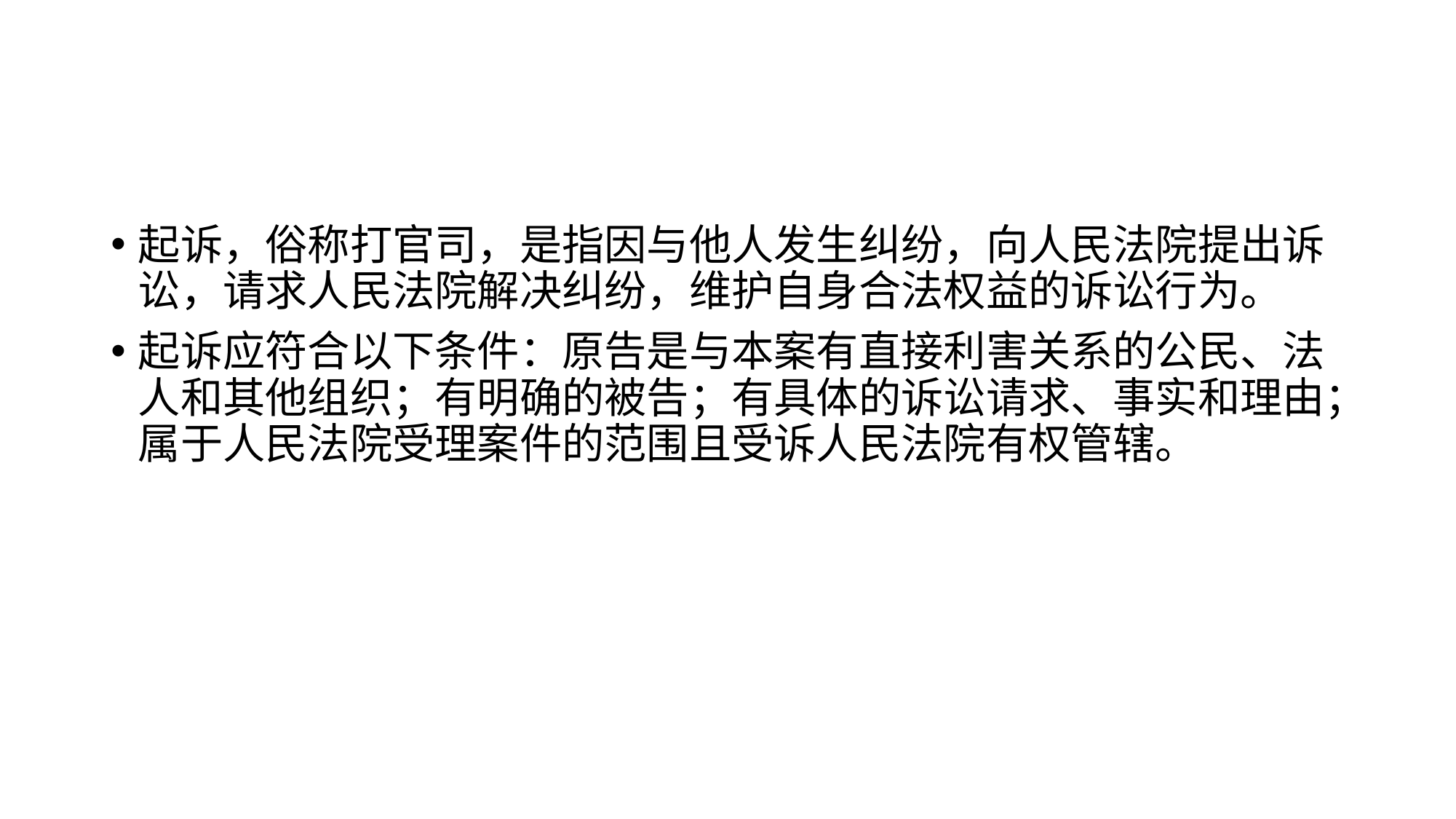

#
起诉，俗称打官司，是指因与他人发生纠纷，向人民法院提出诉讼，请求人民法院解决纠纷，维护自身合法权益的诉讼行为。
起诉应符合以下条件：原告是与本案有直接利害关系的公民、法人和其他组织；有明确的被告；有具体的诉讼请求、事实和理由；属于人民法院受理案件的范围且受诉人民法院有权管辖。